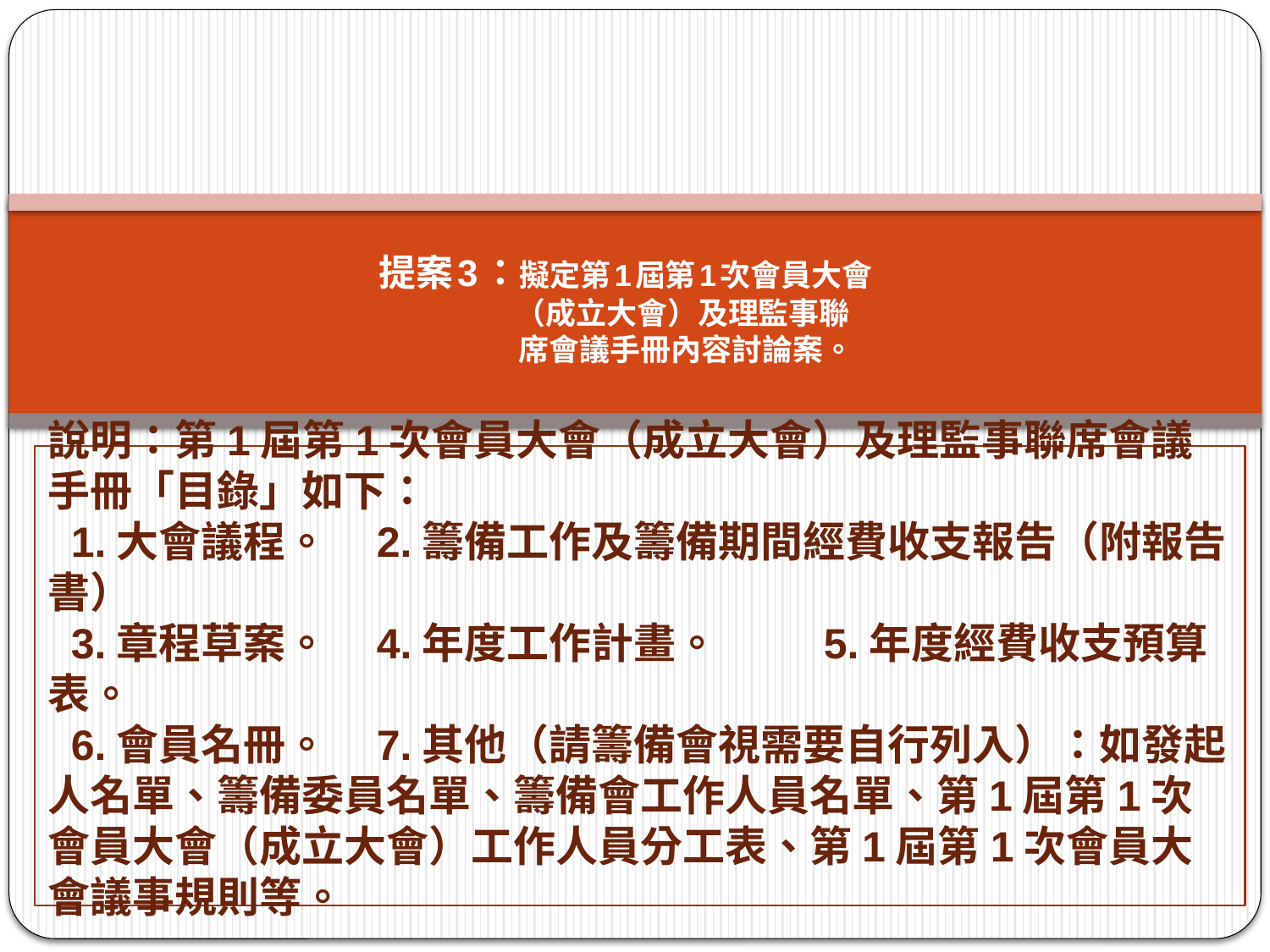

# 提案3：擬定第1屆第1次會員大會 （成立大會）及理監事聯 席會議手冊內容討論案。

說明：第1屆第1次會員大會（成立大會）及理監事聯席會議手冊「目錄」如下：
  1.大會議程。    2.籌備工作及籌備期間經費收支報告（附報告書）
  3.章程草案。    4.年度工作計畫。          5.年度經費收支預算表。
  6.會員名冊。    7.其他（請籌備會視需要自行列入）：如發起人名單、籌備委員名單、籌備會工作人員名單、第1屆第1次會員大會（成立大會）工作人員分工表、第1屆第1次會員大會議事規則等。